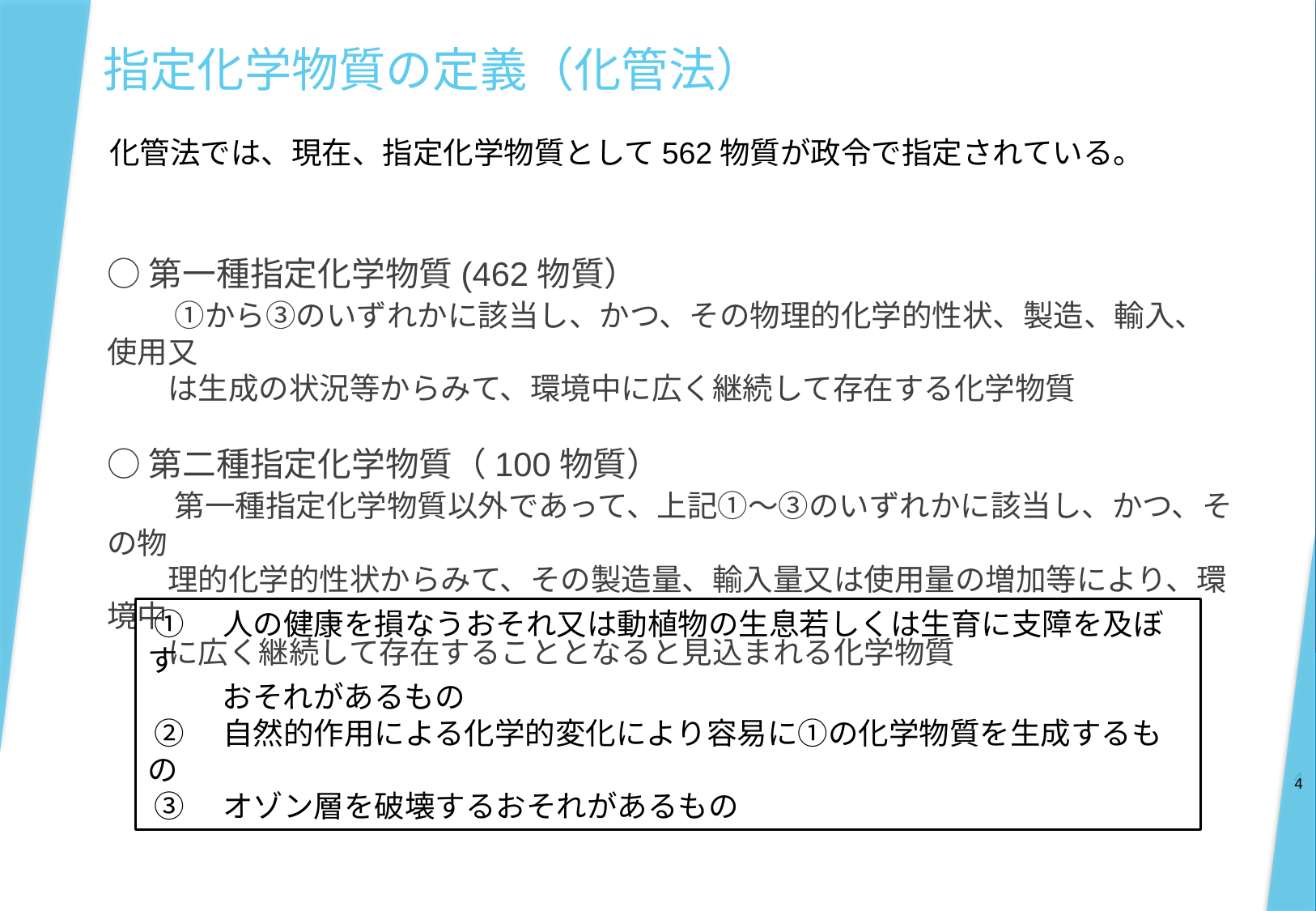

# 指定化学物質の定義（化管法）
化管法では、現在、指定化学物質として562物質が政令で指定されている。
○第一種指定化学物質(462物質）
　　①から③のいずれかに該当し、かつ、その物理的化学的性状、製造、輸入、使用又
　　は生成の状況等からみて、環境中に広く継続して存在する化学物質

○第二種指定化学物質（100物質）
　　第一種指定化学物質以外であって、上記①～③のいずれかに該当し、かつ、その物
　　理的化学的性状からみて、その製造量、輸入量又は使用量の増加等により、環境中
　　に広く継続して存在することとなると見込まれる化学物質

 ①　人の健康を損なうおそれ又は動植物の生息若しくは生育に支障を及ぼす
　 　 おそれがあるもの
 ②　自然的作用による化学的変化により容易に①の化学物質を生成するもの
 ③　オゾン層を破壊するおそれがあるもの
4
4